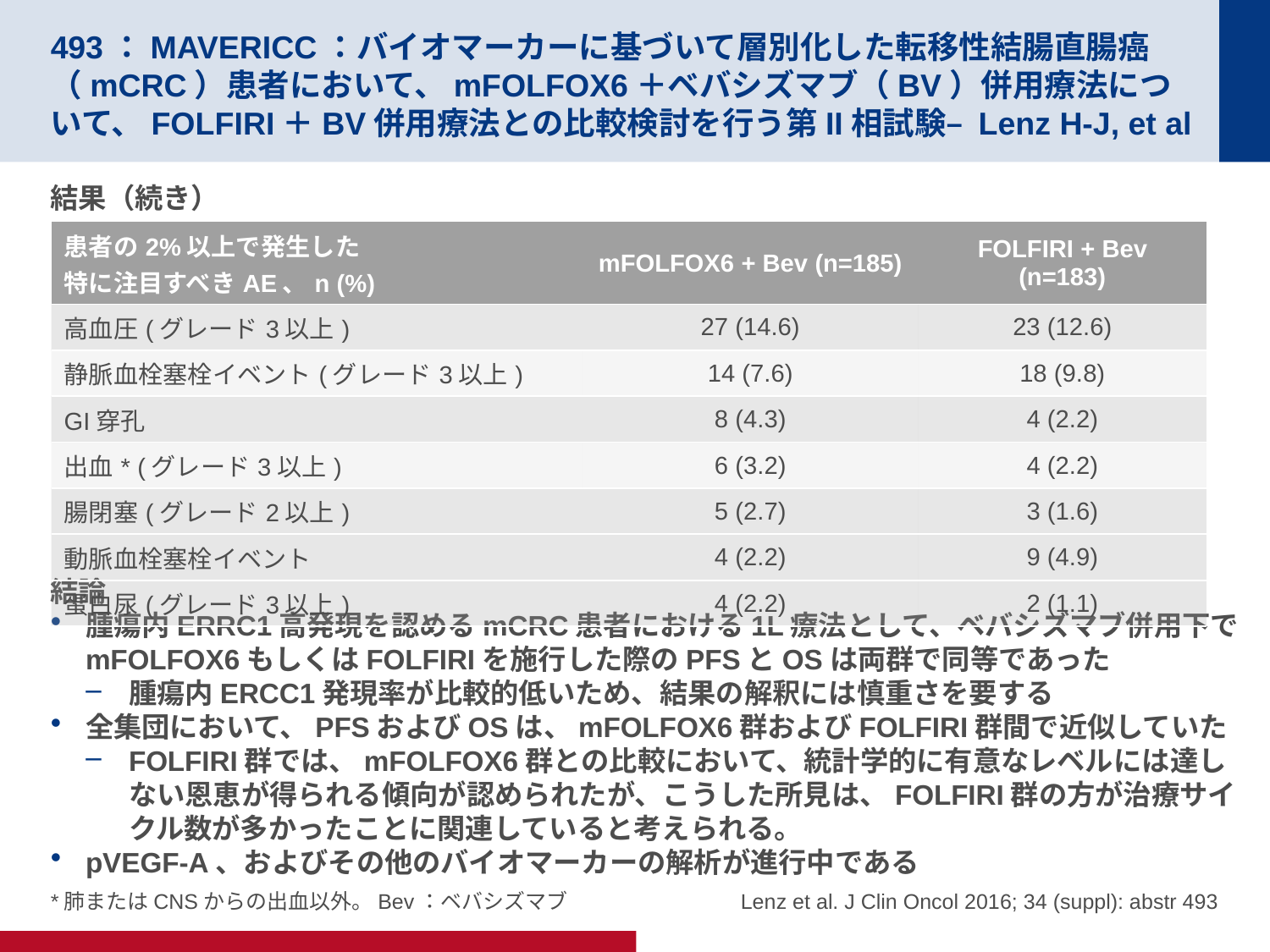

# 493：MAVERICC：バイオマーカーに基づいて層別化した転移性結腸直腸癌（mCRC）患者において、mFOLFOX6＋ベバシズマブ（BV）併用療法について、FOLFIRI＋BV併用療法との比較検討を行う第II相試験– Lenz H-J, et al
結果（続き）

結論
腫瘍内ERRC1高発現を認めるmCRC患者における1L療法として、ベバシズマブ併用下でmFOLFOX6もしくはFOLFIRIを施行した際のPFSとOSは両群で同等であった
腫瘍内ERCC1発現率が比較的低いため、結果の解釈には慎重さを要する
全集団において、PFSおよびOSは、mFOLFOX6群およびFOLFIRI群間で近似していた
FOLFIRI群では、mFOLFOX6群との比較において、統計学的に有意なレベルには達しない恩恵が得られる傾向が認められたが、こうした所見は、FOLFIRI群の方が治療サイクル数が多かったことに関連していると考えられる。
pVEGF-A、およびその他のバイオマーカーの解析が進行中である
| 患者の2%以上で発生した 特に注目すべきAE、n (%) | mFOLFOX6 + Bev (n=185) | FOLFIRI + Bev (n=183) |
| --- | --- | --- |
| 高血圧(グレード3以上) | 27 (14.6) | 23 (12.6) |
| 静脈血栓塞栓イベント(グレード3以上) | 14 (7.6) | 18 (9.8) |
| GI穿孔 | 8 (4.3) | 4 (2.2) |
| 出血\* (グレード3以上) | 6 (3.2) | 4 (2.2) |
| 腸閉塞(グレード2以上) | 5 (2.7) | 3 (1.6) |
| 動脈血栓塞栓イベント | 4 (2.2) | 9 (4.9) |
| 蛋白尿(グレード3以上) | 4 (2.2) | 2 (1.1) |
*肺またはCNSからの出血以外。Bev：ベバシズマブ
Lenz et al. J Clin Oncol 2016; 34 (suppl): abstr 493